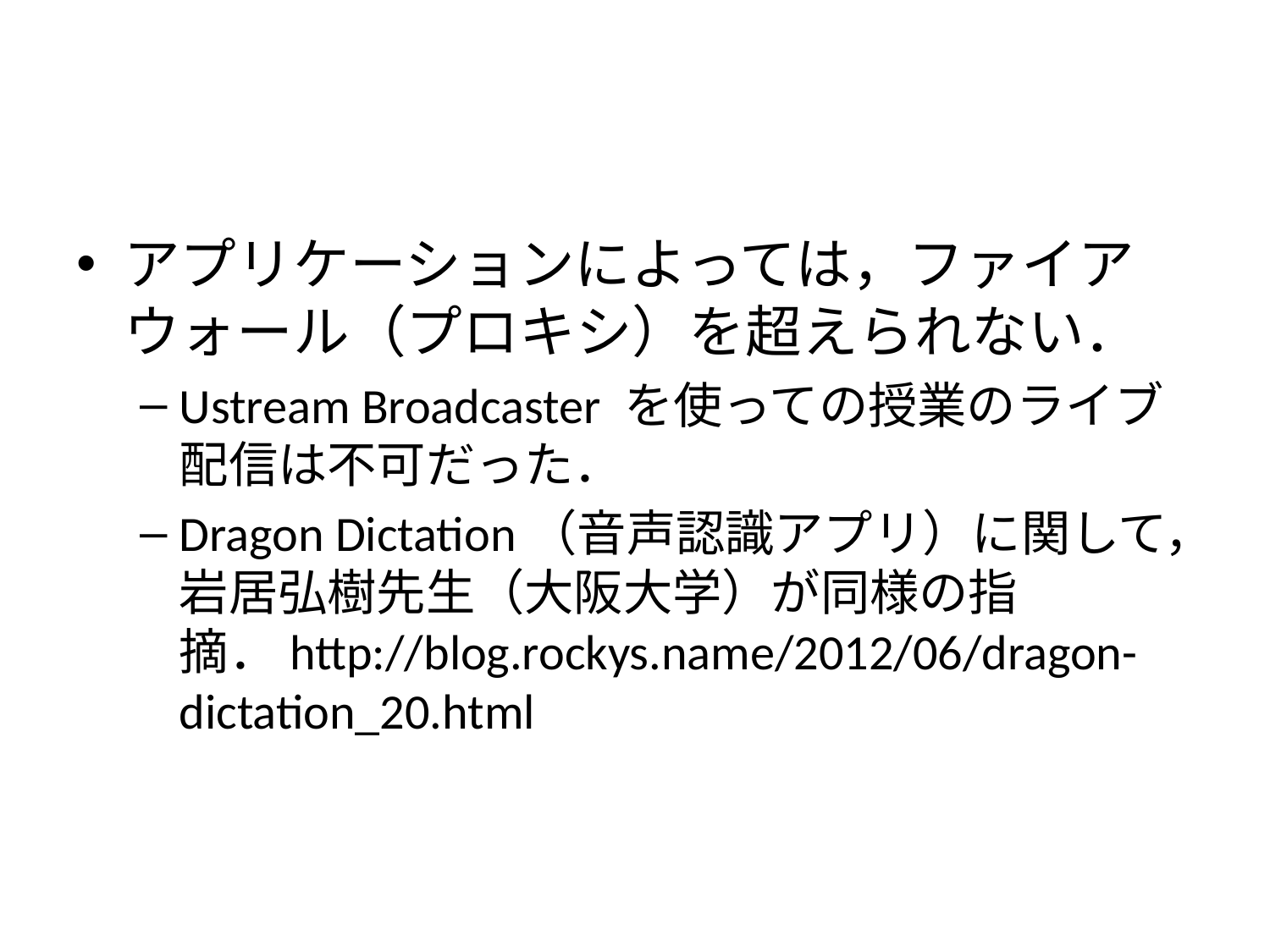

#
アプリケーションによっては，ファイアウォール（プロキシ）を超えられない．
Ustream Broadcaster を使っての授業のライブ配信は不可だった．
Dragon Dictation（音声認識アプリ）に関して，岩居弘樹先生（大阪大学）が同様の指摘．http://blog.rockys.name/2012/06/dragon-dictation_20.html